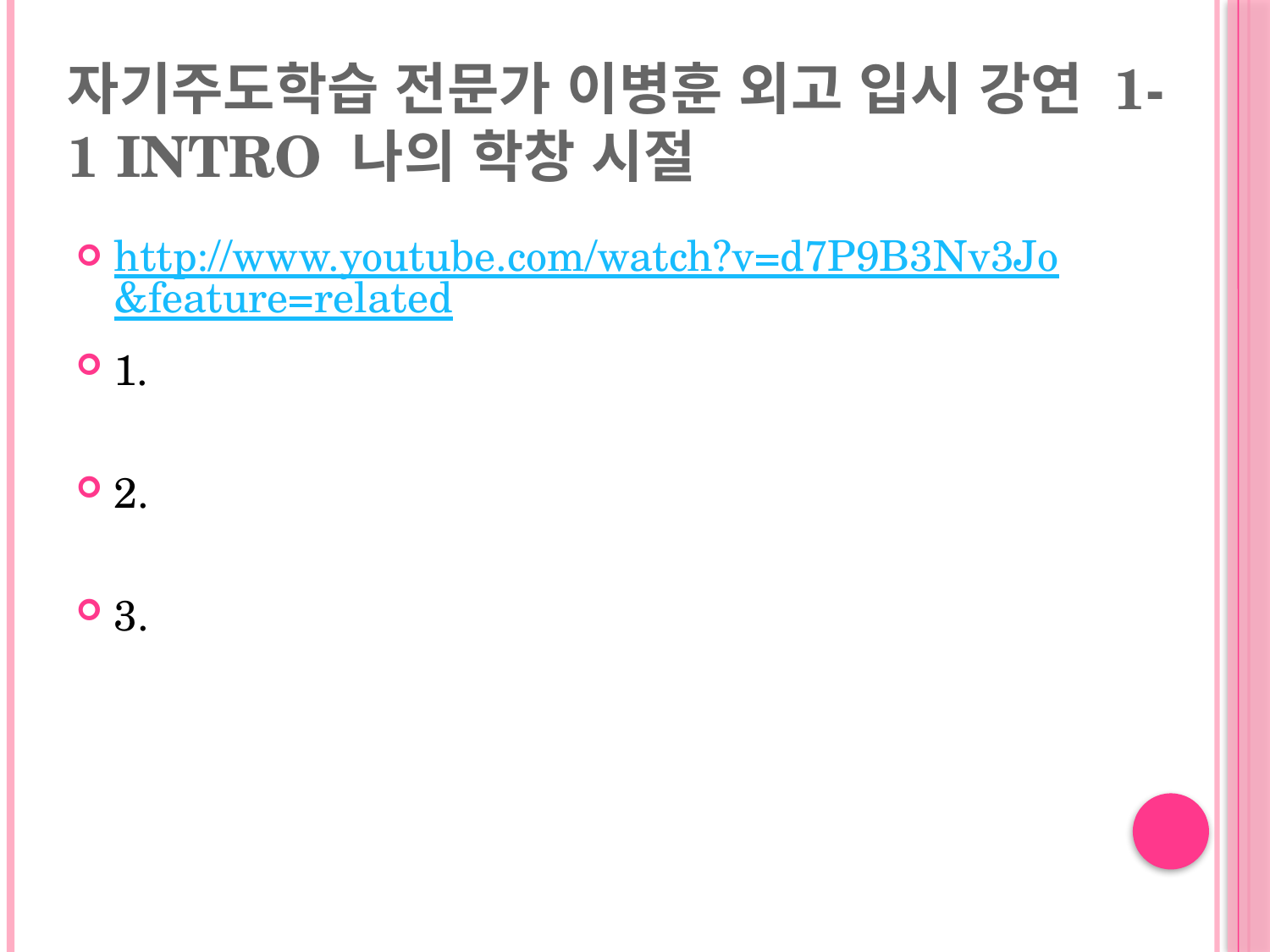

# 자기주도학습 전문가 이병훈 외고 입시 강연 1-1 Intro 나의 학창 시절
http://www.youtube.com/watch?v=d7P9B3Nv3Jo&feature=related
1.

2.

3.